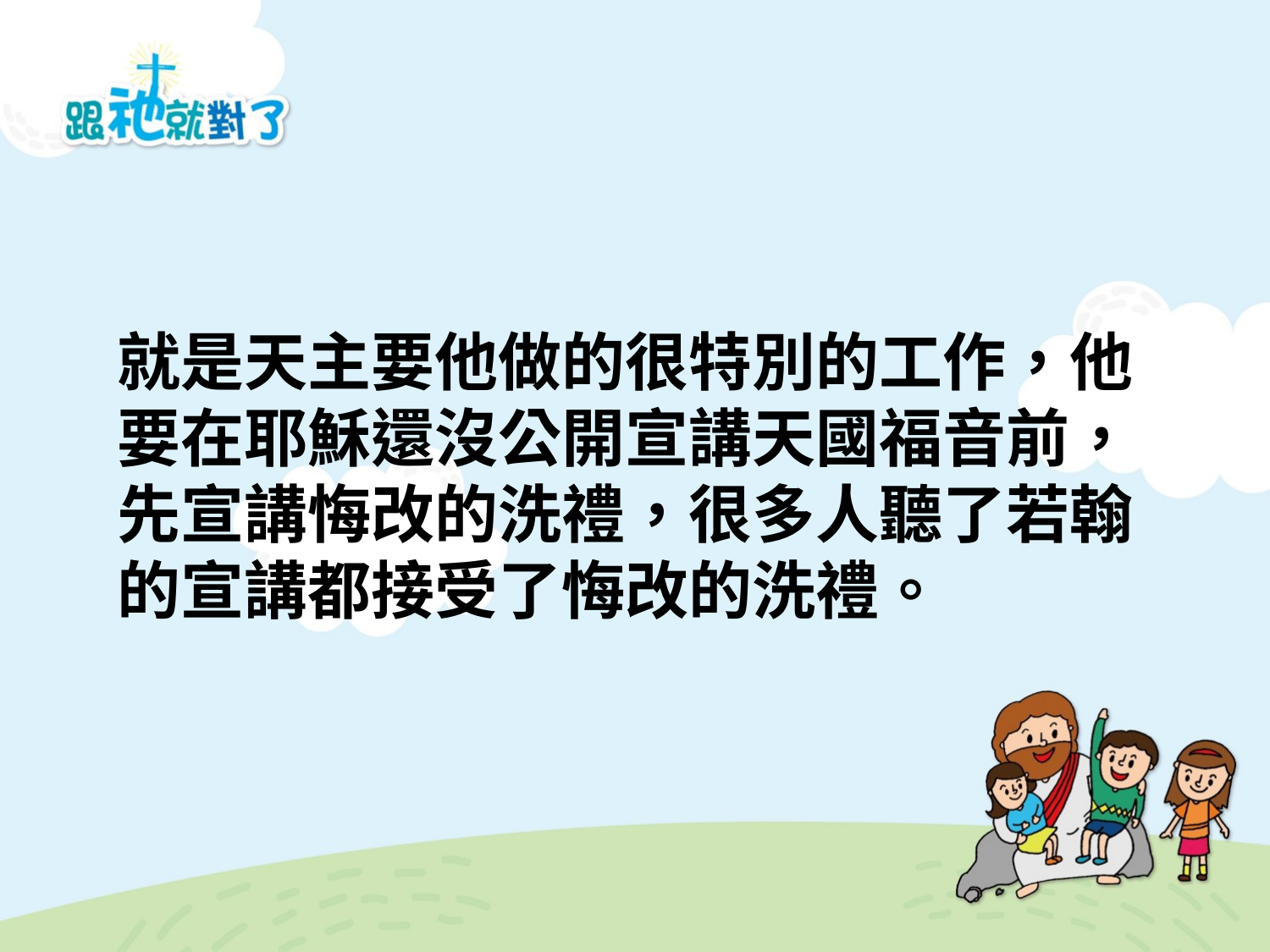

就是天主要他做的很特別的工作，他要在耶穌還沒公開宣講天國福音前，先宣講悔改的洗禮，很多人聽了若翰的宣講都接受了悔改的洗禮。